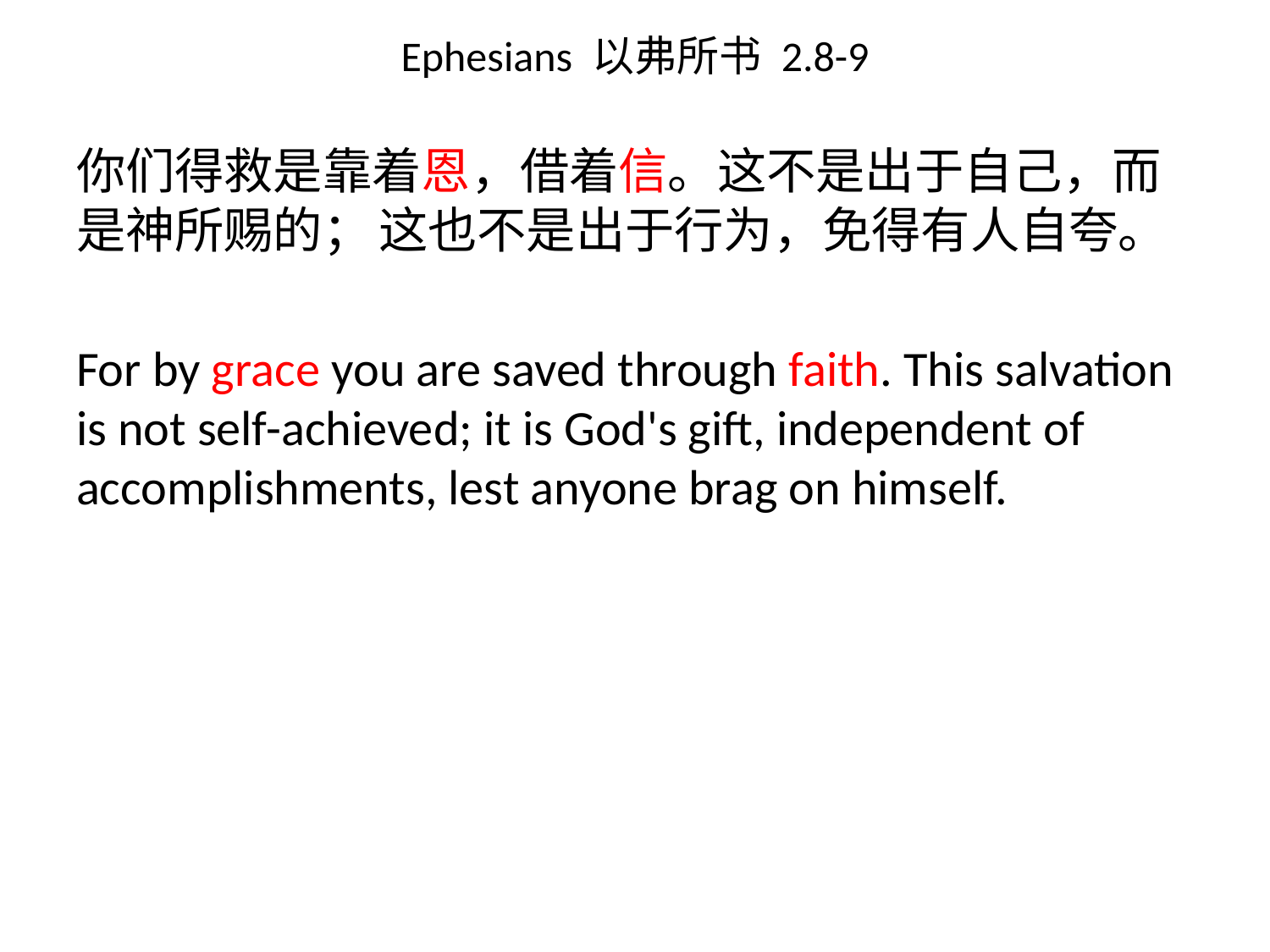

Ephesians 以弗所书 2.8-9
你们得救是靠着恩，借着信。这不是出于自己，而是神所赐的； 这也不是出于行为，免得有人自夸。

For by grace you are saved through faith. This salvation is not self-achieved; it is God's gift, independent of accomplishments, lest anyone brag on himself.